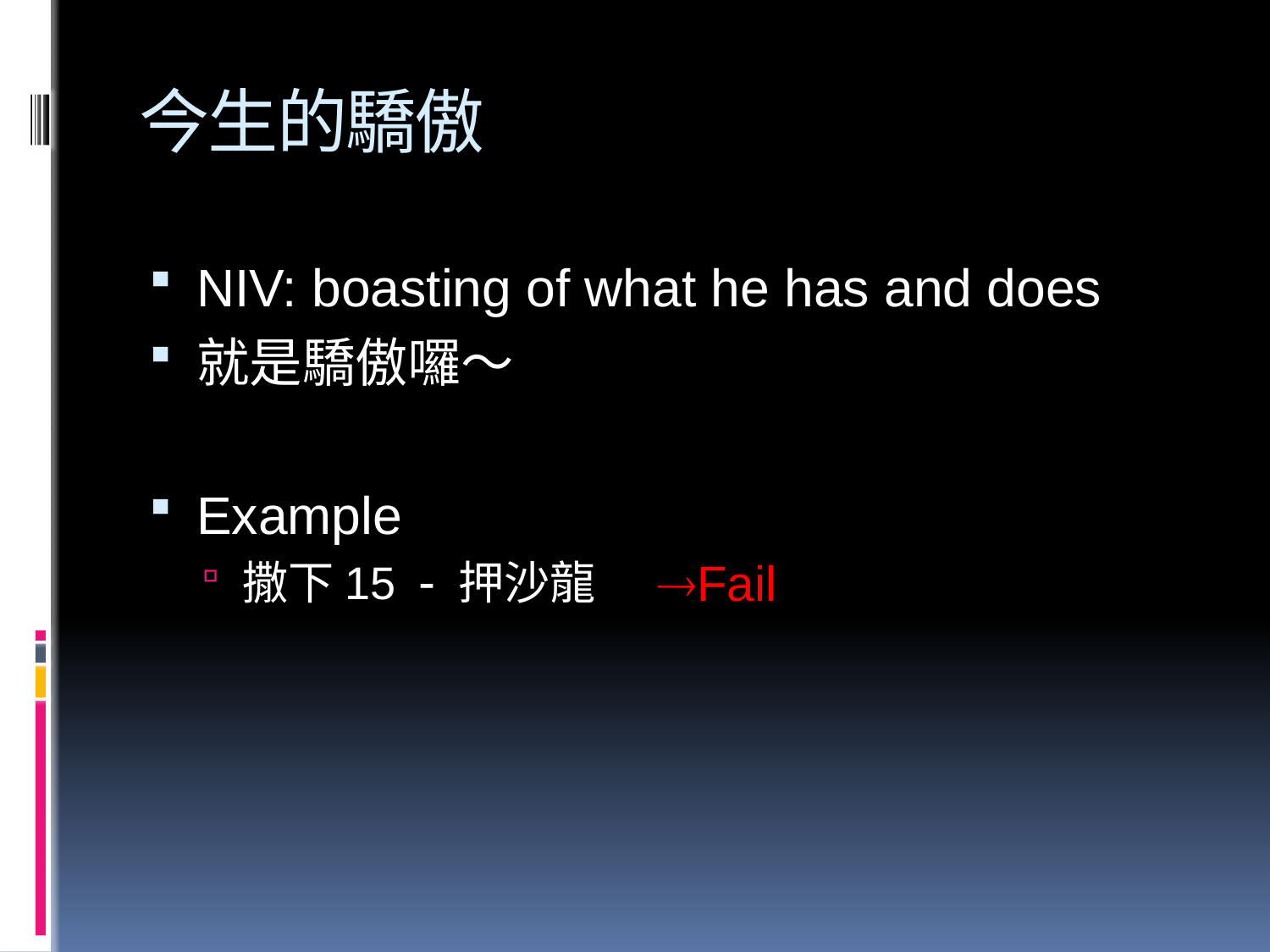

# 今生的驕傲
NIV: boasting of what he has and does
就是驕傲囉～

Example
撒下15 − 押沙龍

→Fail